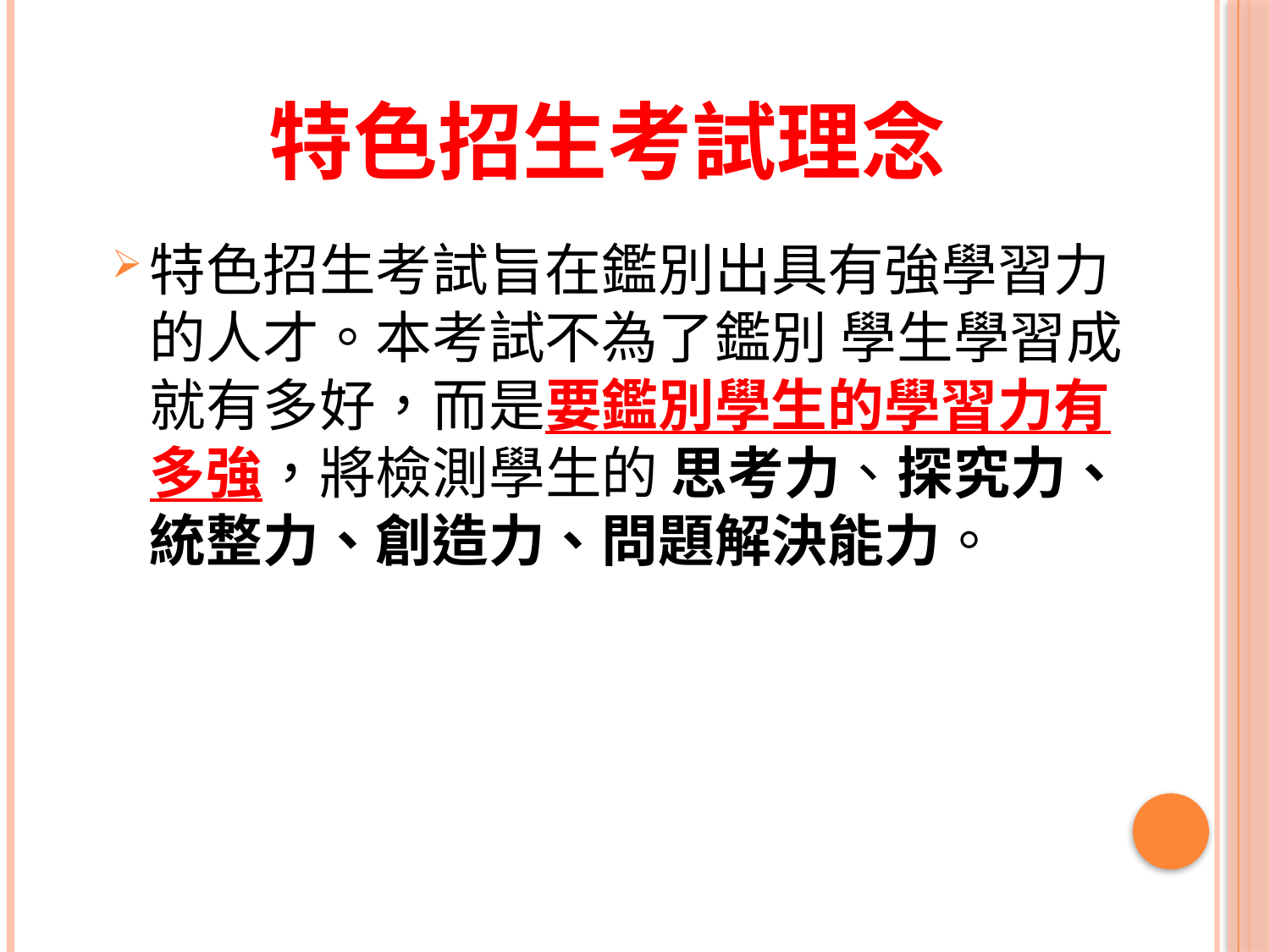

# 特色招生考試理念
特色招生考試旨在鑑別出具有強學習力的人才。本考試不為了鑑別 學生學習成就有多好，而是要鑑別學生的學習力有多強，將檢測學生的 思考力、探究力、統整力、創造力、問題解決能力。